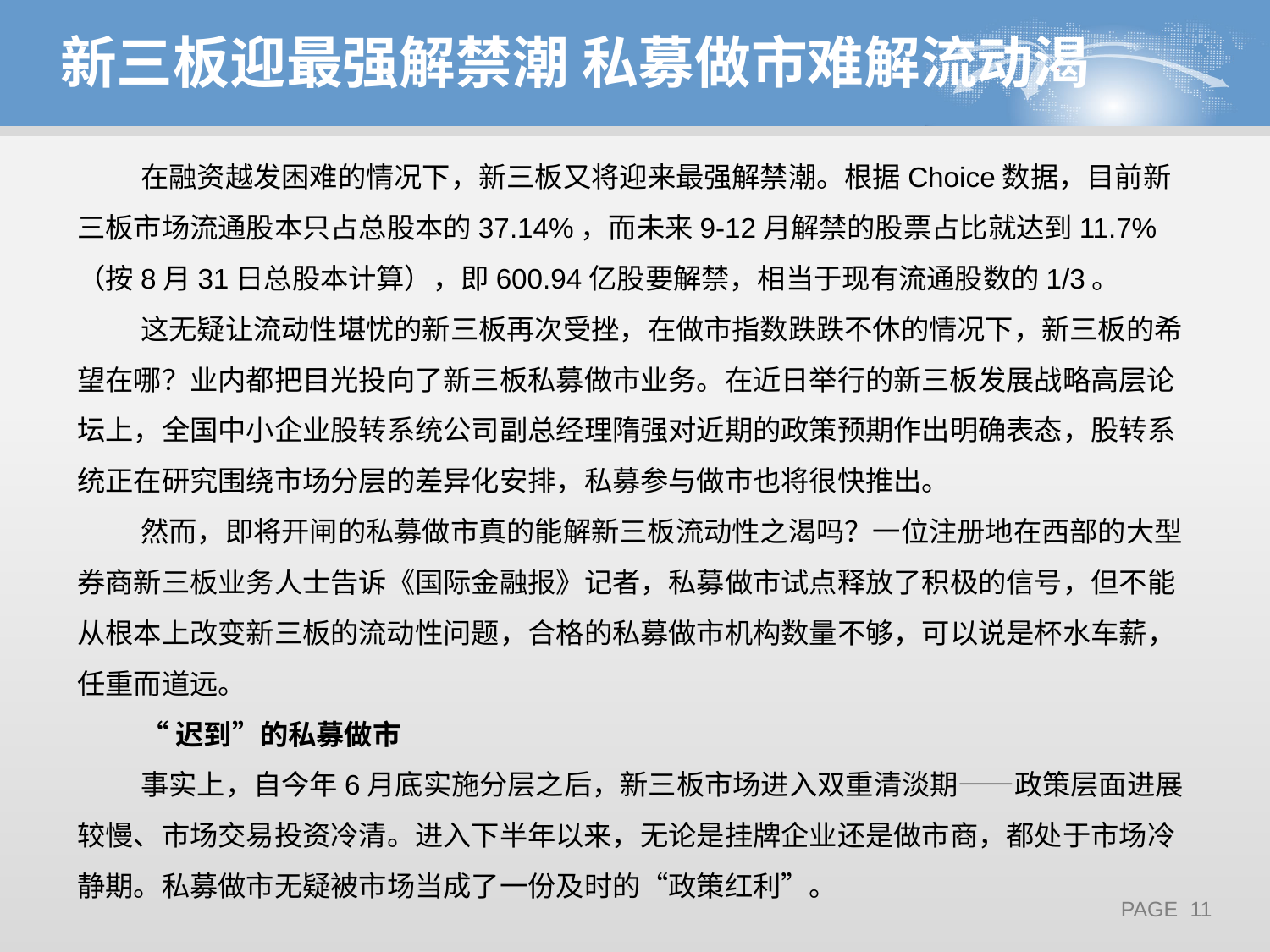

新三板迎最强解禁潮 私募做市难解流动渴
在融资越发困难的情况下，新三板又将迎来最强解禁潮。根据Choice数据，目前新三板市场流通股本只占总股本的37.14%，而未来9-12月解禁的股票占比就达到11.7%（按8月31日总股本计算），即600.94亿股要解禁，相当于现有流通股数的1/3。
这无疑让流动性堪忧的新三板再次受挫，在做市指数跌跌不休的情况下，新三板的希望在哪？业内都把目光投向了新三板私募做市业务。在近日举行的新三板发展战略高层论坛上，全国中小企业股转系统公司副总经理隋强对近期的政策预期作出明确表态，股转系统正在研究围绕市场分层的差异化安排，私募参与做市也将很快推出。
然而，即将开闸的私募做市真的能解新三板流动性之渴吗？一位注册地在西部的大型券商新三板业务人士告诉《国际金融报》记者，私募做市试点释放了积极的信号，但不能从根本上改变新三板的流动性问题，合格的私募做市机构数量不够，可以说是杯水车薪，任重而道远。
“迟到”的私募做市
事实上，自今年6月底实施分层之后，新三板市场进入双重清淡期——政策层面进展较慢、市场交易投资冷清。进入下半年以来，无论是挂牌企业还是做市商，都处于市场冷静期。私募做市无疑被市场当成了一份及时的“政策红利”。